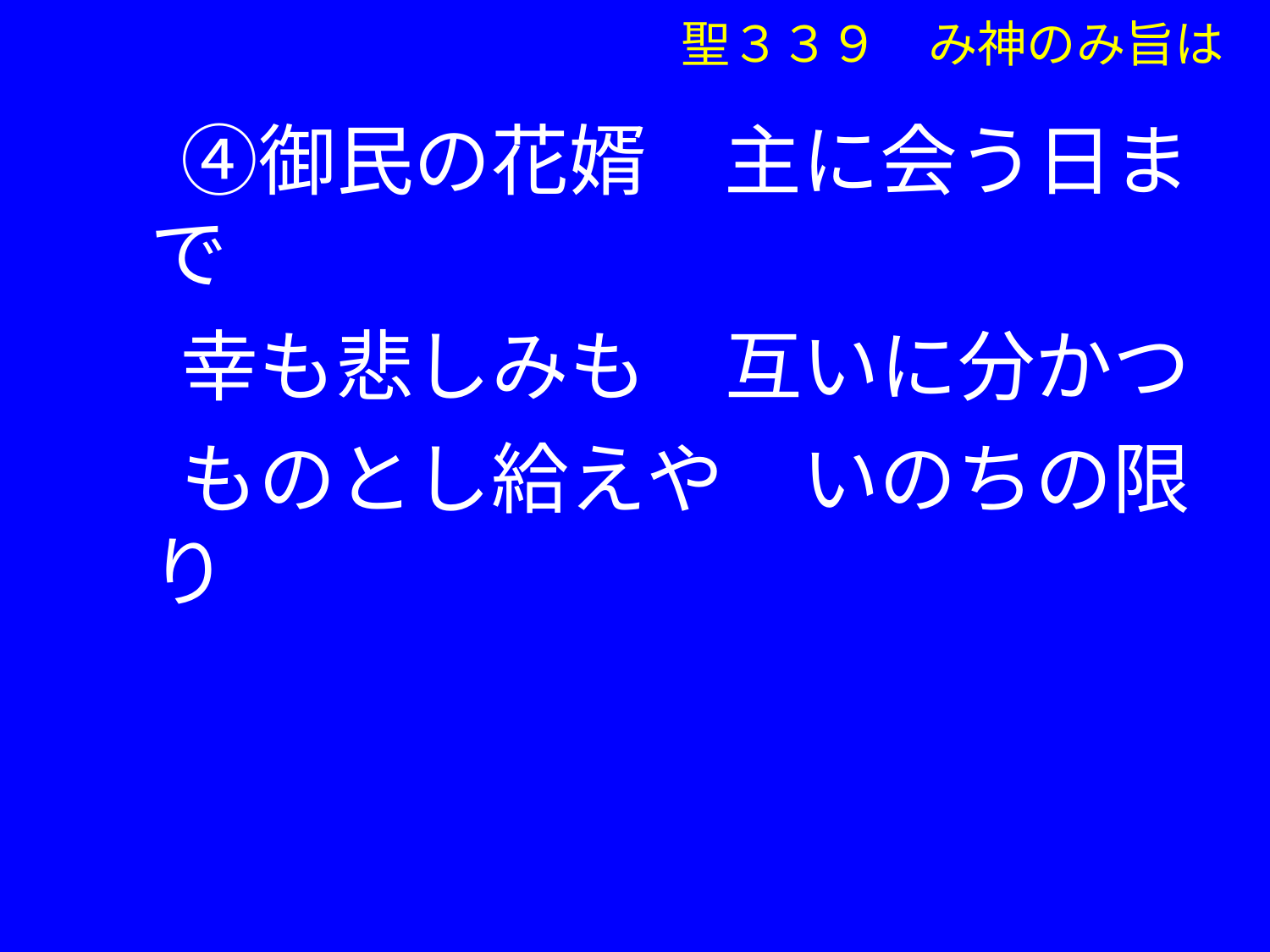

④御民の花婿　主に会う日まで
　幸も悲しみも　互いに分かつ
　ものとし給えや　いのちの限り

聖３３９　み神のみ旨は